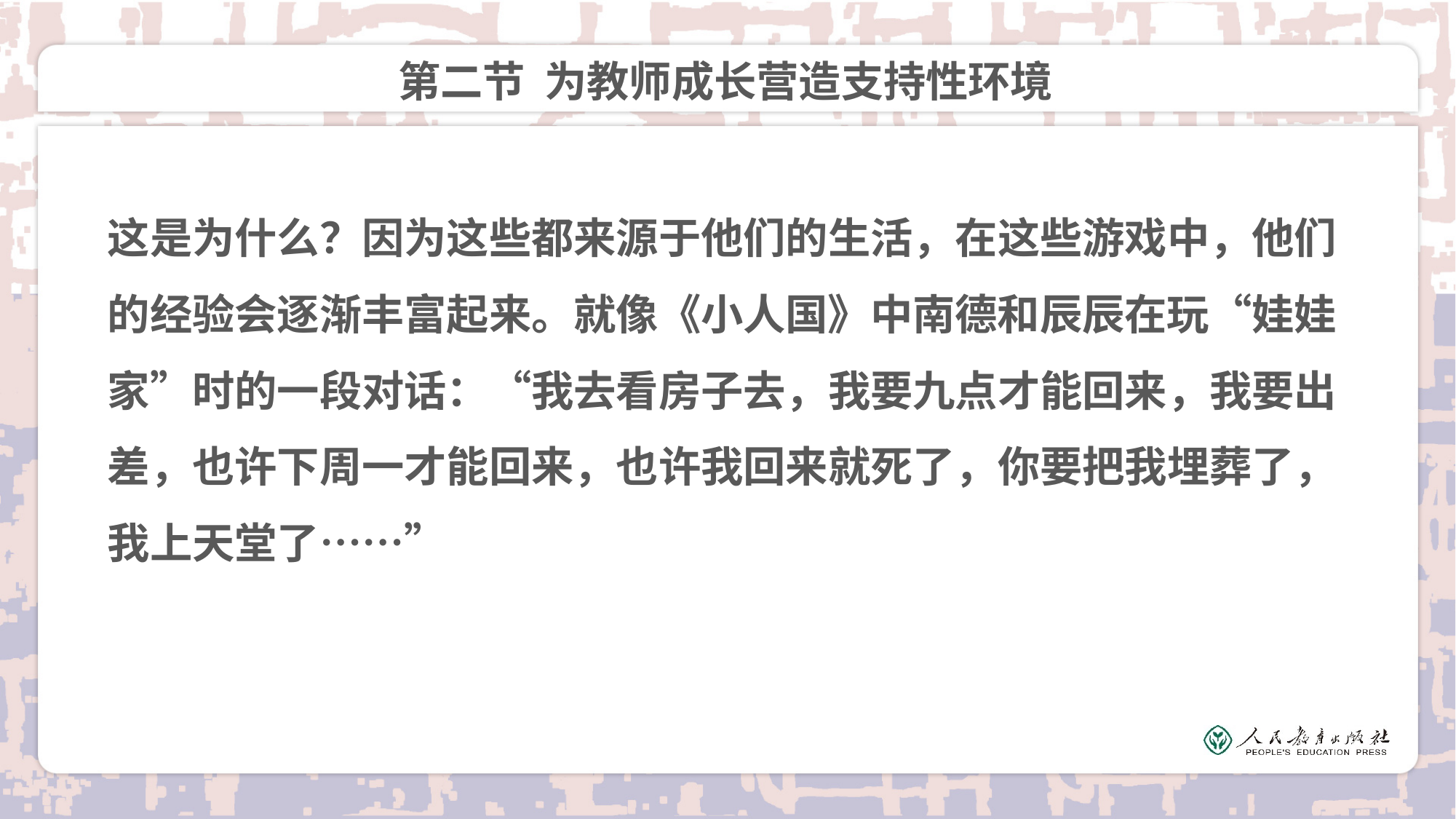

# 第二节  为教师成长营造支持性环境
这是为什么？因为这些都来源于他们的生活，在这些游戏中，他们的经验会逐渐丰富起来。就像《小人国》中南德和辰辰在玩“娃娃家”时的一段对话：“我去看房子去，我要九点才能回来，我要出差，也许下周一才能回来，也许我回来就死了，你要把我埋葬了，我上天堂了……”